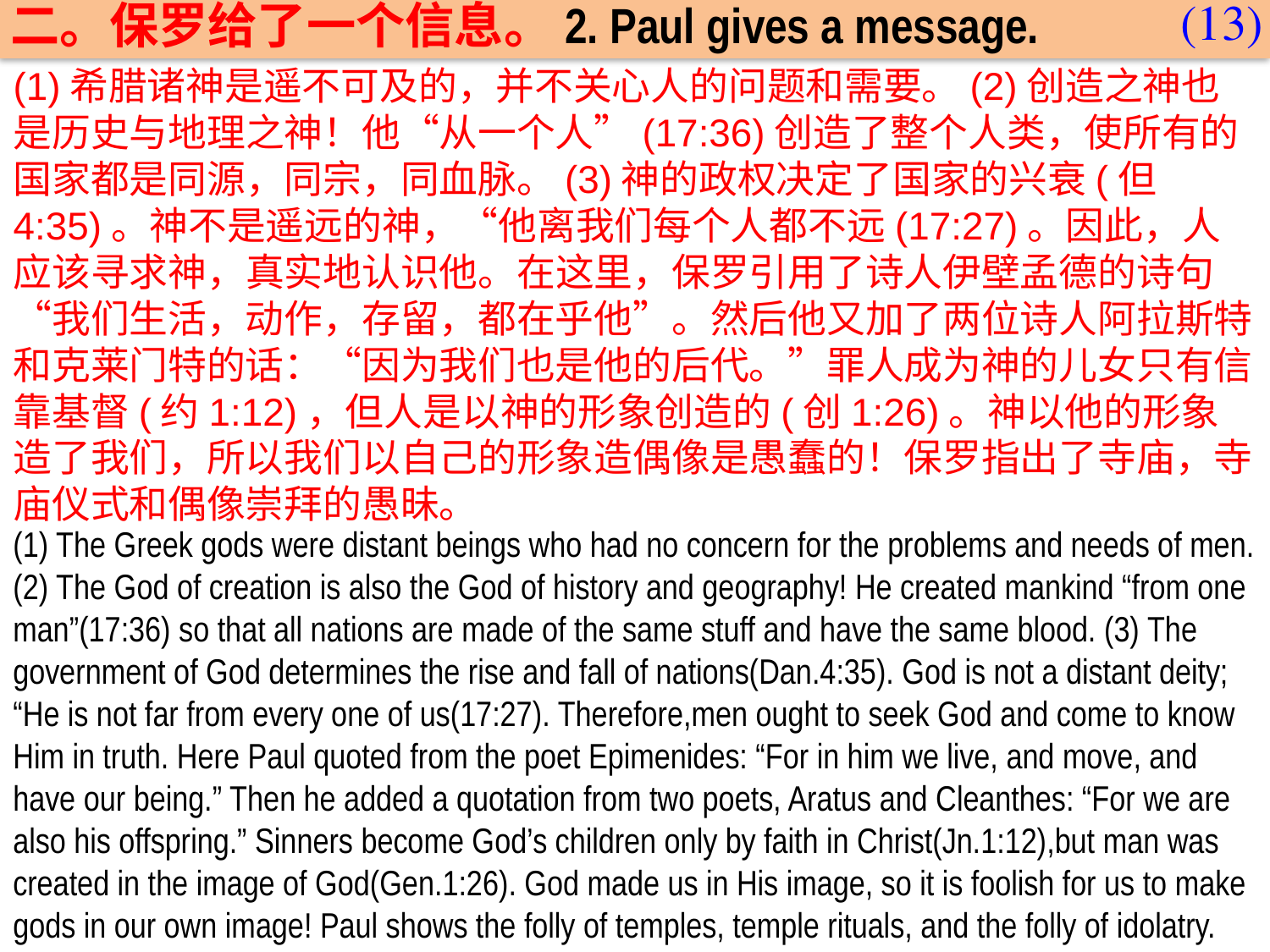

(13)
二。保罗给了一个信息。2. Paul gives a message.

(1)希腊诸神是遥不可及的，并不关心人的问题和需要。(2)创造之神也是历史与地理之神！他“从一个人”(17:36)创造了整个人类，使所有的国家都是同源，同宗，同血脉。(3)神的政权决定了国家的兴衰(但4:35)。神不是遥远的神，“他离我们每个人都不远(17:27)。因此，人应该寻求神，真实地认识他。在这里，保罗引用了诗人伊壁孟德的诗句“我们生活，动作，存留，都在乎他”。然后他又加了两位诗人阿拉斯特和克莱门特的话：“因为我们也是他的后代。”罪人成为神的儿女只有信靠基督(约1:12)，但人是以神的形象创造的(创1:26)。神以他的形象造了我们，所以我们以自己的形象造偶像是愚蠢的！保罗指出了寺庙，寺庙仪式和偶像崇拜的愚昧。
(1) The Greek gods were distant beings who had no concern for the problems and needs of men. (2) The God of creation is also the God of history and geography! He created mankind “from one man”(17:36) so that all nations are made of the same stuff and have the same blood. (3) The government of God determines the rise and fall of nations(Dan.4:35). God is not a distant deity; “He is not far from every one of us(17:27). Therefore,men ought to seek God and come to know Him in truth. Here Paul quoted from the poet Epimenides: “For in him we live, and move, and have our being.” Then he added a quotation from two poets, Aratus and Cleanthes: “For we are also his offspring.” Sinners become God’s children only by faith in Christ(Jn.1:12),but man was created in the image of God(Gen.1:26). God made us in His image, so it is foolish for us to make gods in our own image! Paul shows the folly of temples, temple rituals, and the folly of idolatry.